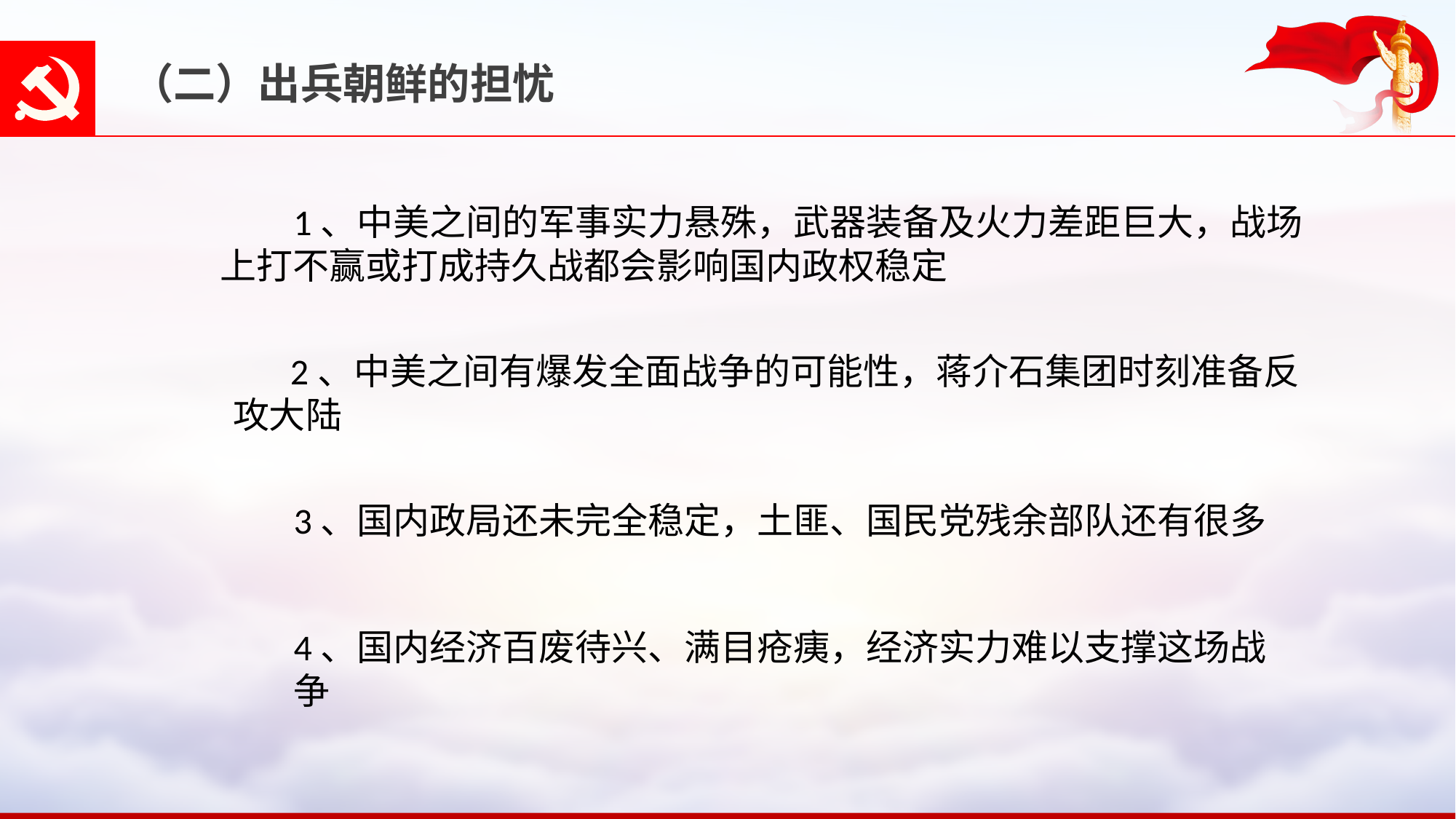

（二）出兵朝鲜的担忧
         1、中美之间的军事实力悬殊，武器装备及火力差距巨大，战场上打不赢或打成持久战都会影响国内政权稳定
       2、中美之间有爆发全面战争的可能性，蒋介石集团时刻准备反攻大陆
3、国内政局还未完全稳定，土匪、国民党残余部队还有很多
4、国内经济百废待兴、满目疮痍，经济实力难以支撑这场战争